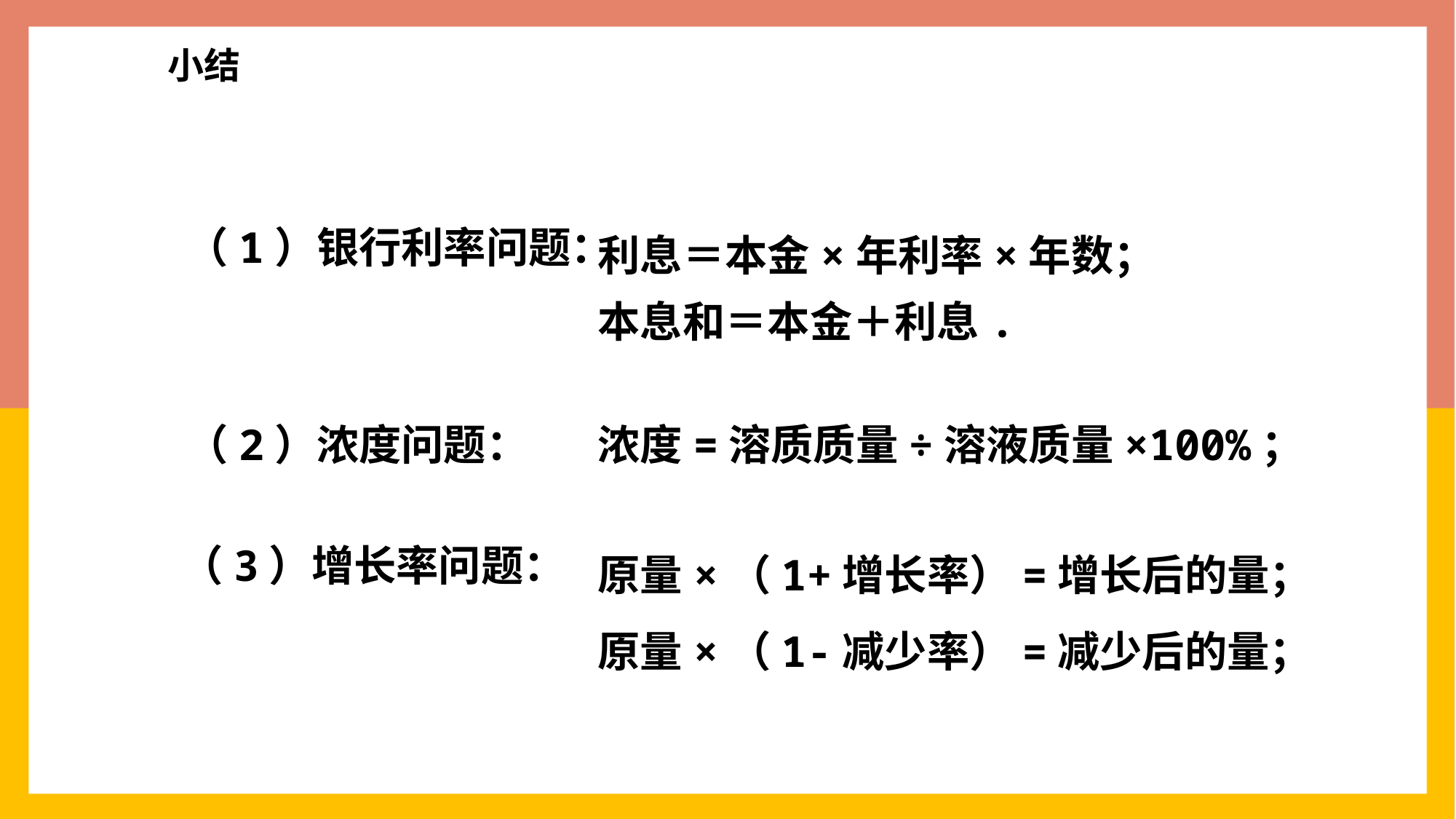

小结
利息＝本金×年利率×年数；
本息和＝本金＋利息.
（1）银行利率问题：
（2）浓度问题：
浓度=溶质质量÷溶液质量×100%；
原量×（1+增长率）=增长后的量；
原量×（1-减少率）=减少后的量；
（3）增长率问题：